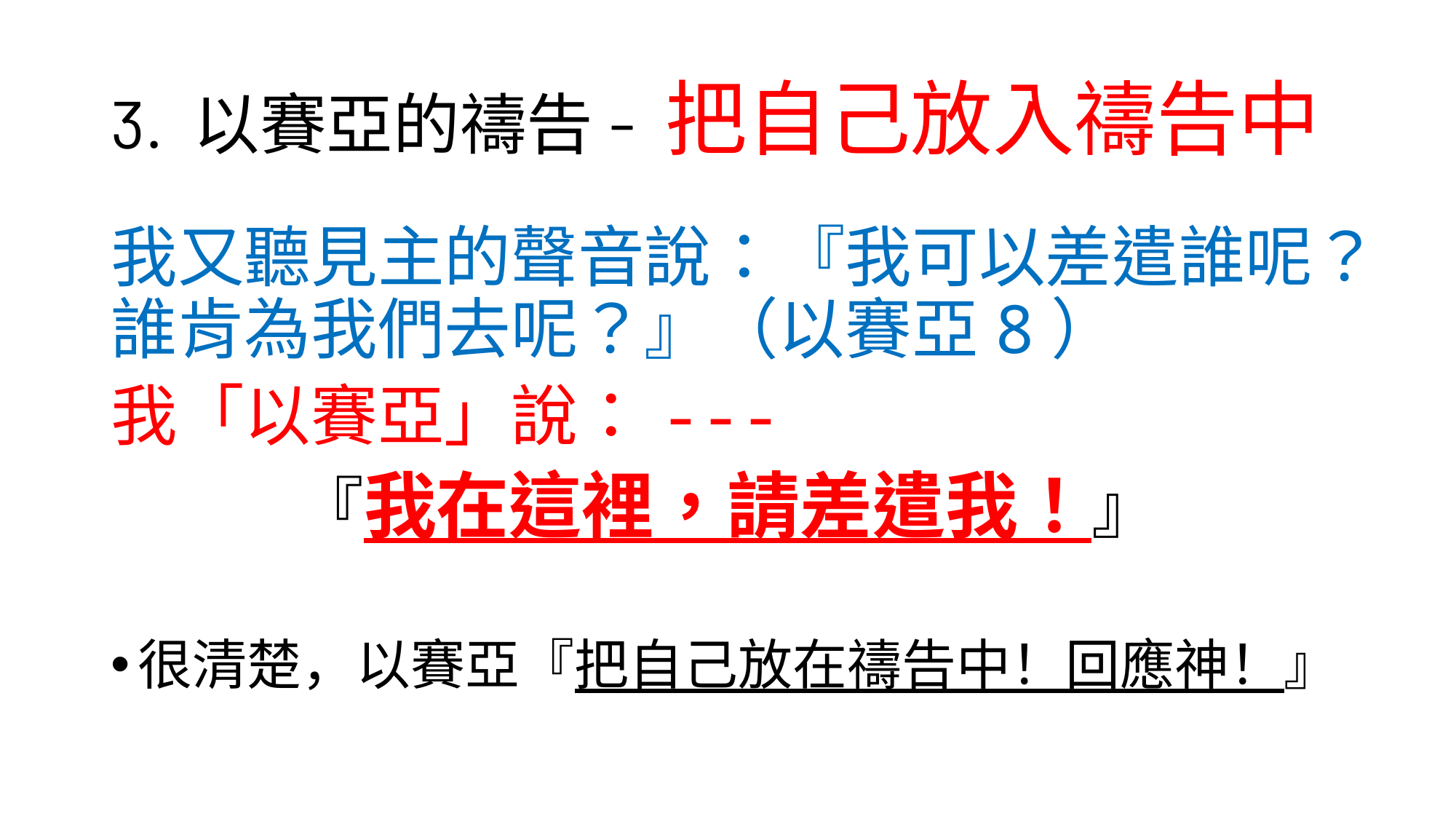

# 3. 以賽亞的禱告- 把自己放入禱告中
我又聽見主的聲音說：『我可以差遣誰呢？誰肯為我們去呢？』（以賽亞8）
我「以賽亞」說：---
『我在這裡，請差遣我！』

很清楚，以賽亞『把自己放在禱告中！回應神！』